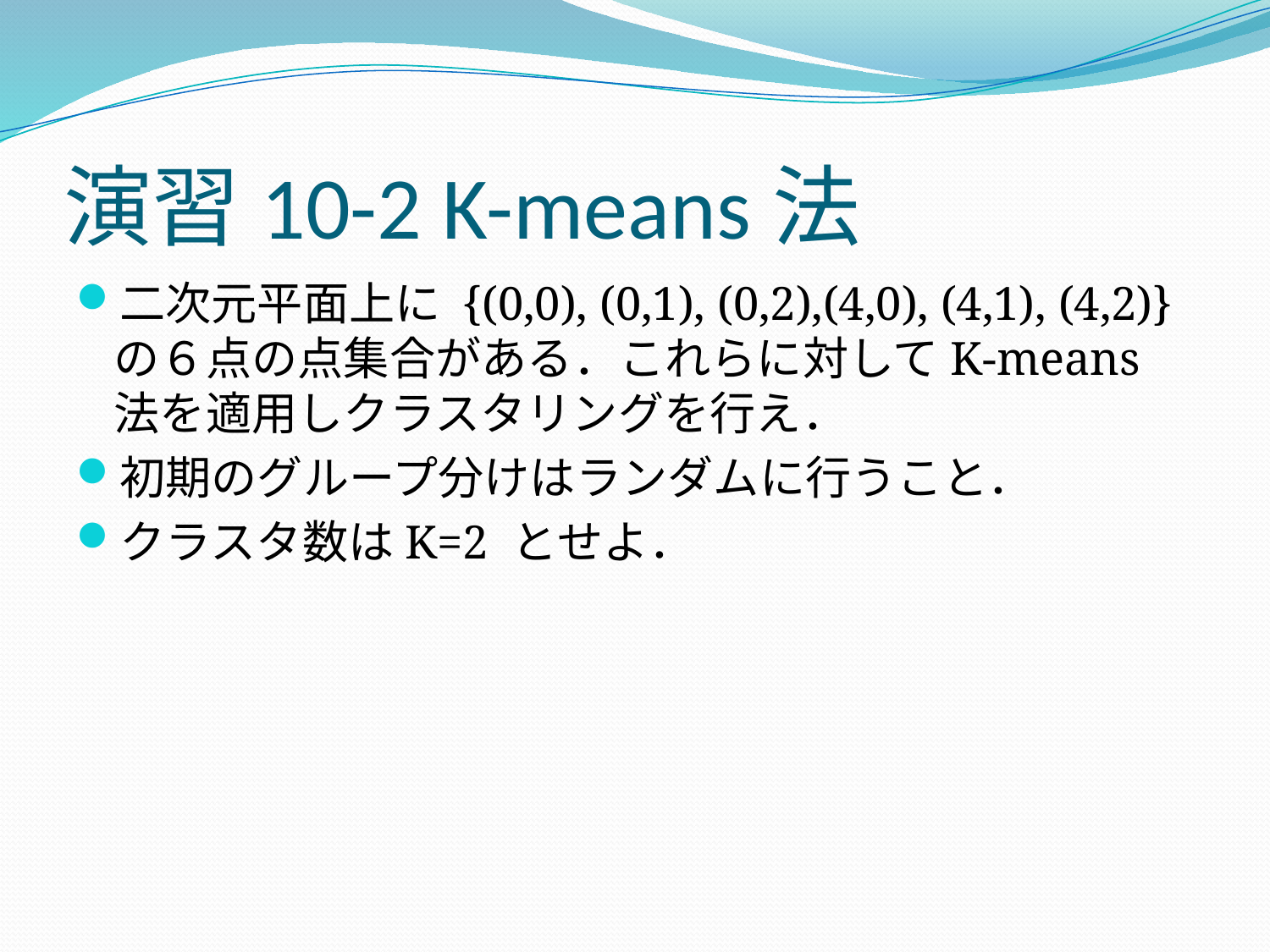

# 演習10-2 K-means法
二次元平面上に {(0,0), (0,1), (0,2),(4,0), (4,1), (4,2)}の６点の点集合がある．これらに対してK-means法を適用しクラスタリングを行え．
初期のグループ分けはランダムに行うこと．
クラスタ数はK=2 とせよ．